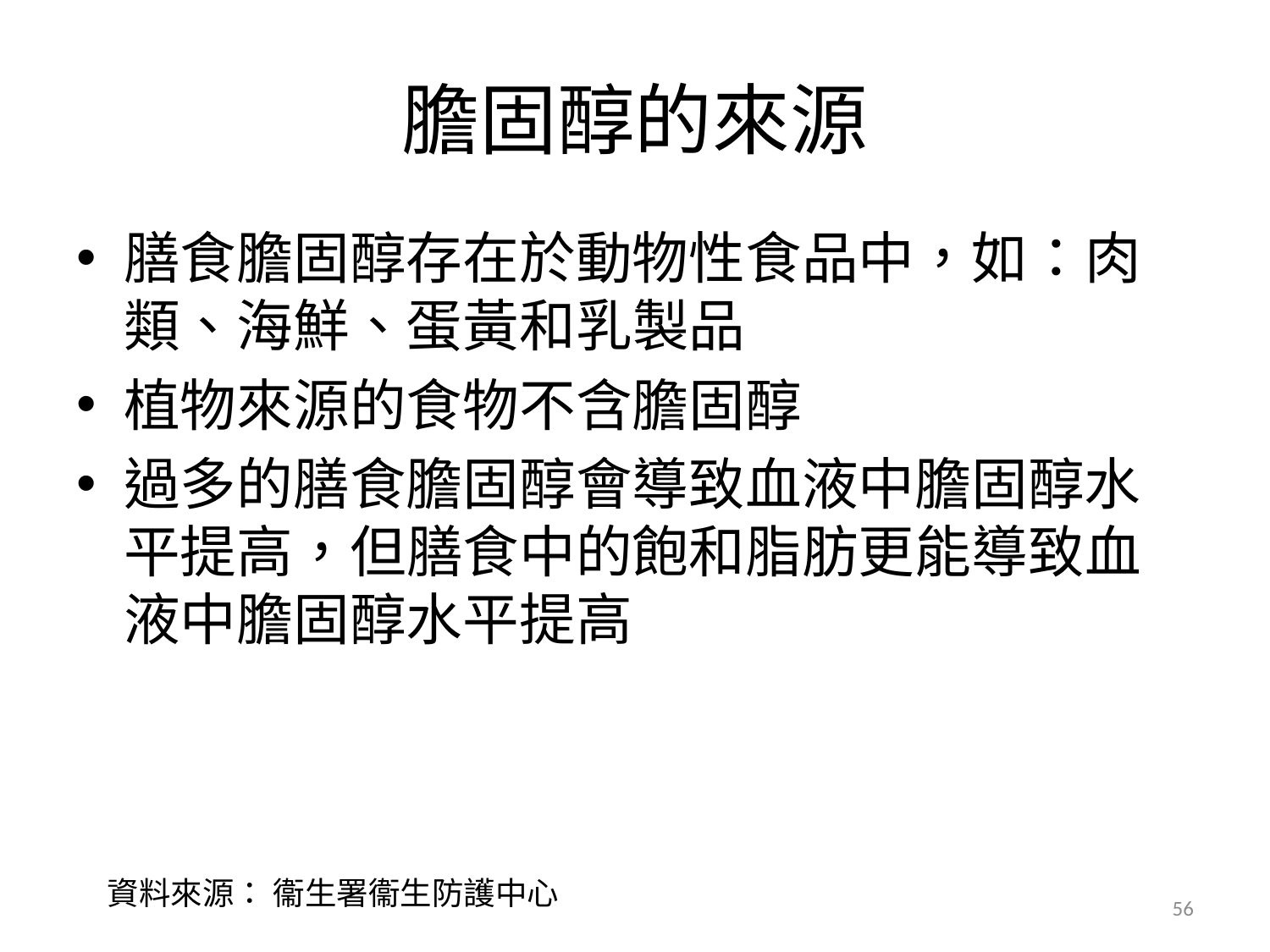

# 膽固醇的來源
膳食膽固醇存在於動物性食品中，如：肉類、海鮮、蛋黃和乳製品
植物來源的食物不含膽固醇
過多的膳食膽固醇會導致血液中膽固醇水平提高，但膳食中的飽和脂肪更能導致血液中膽固醇水平提高
資料來源： 衞生署衞生防護中心
56